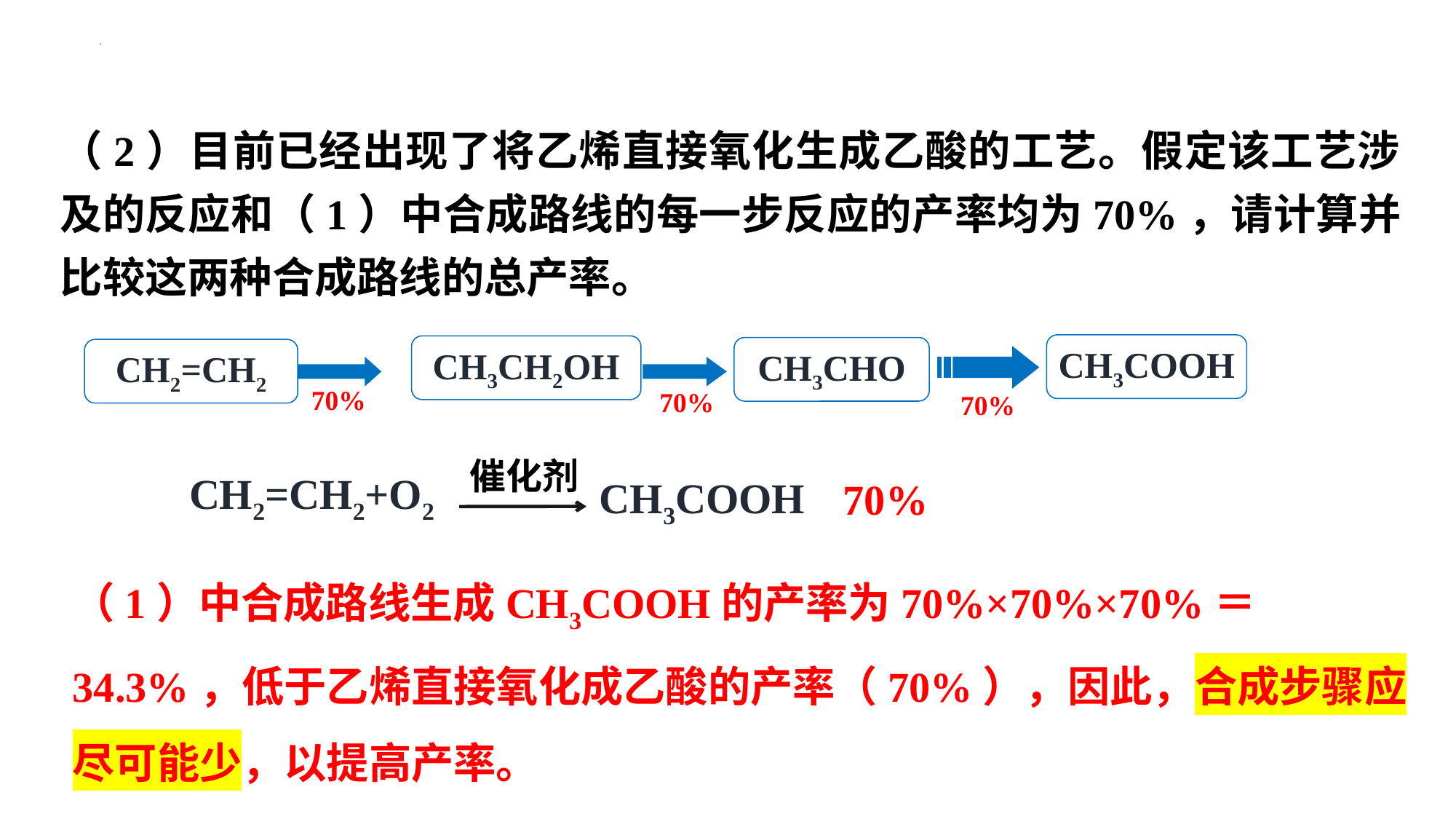

（2）目前已经出现了将乙烯直接氧化生成乙酸的工艺。假定该工艺涉及的反应和（1）中合成路线的每一步反应的产率均为70%，请计算并比较这两种合成路线的总产率。
CH3COOH
CH3CH2OH
CH3CHO
CH2=CH2

70%
70%
70%
催化剂
CH2=CH2+O2
70%
CH3COOH
（1）中合成路线生成CH3COOH的产率为70%×70%×70%＝34.3%，低于乙烯直接氧化成乙酸的产率（70%），因此，合成步骤应尽可能少，以提高产率。